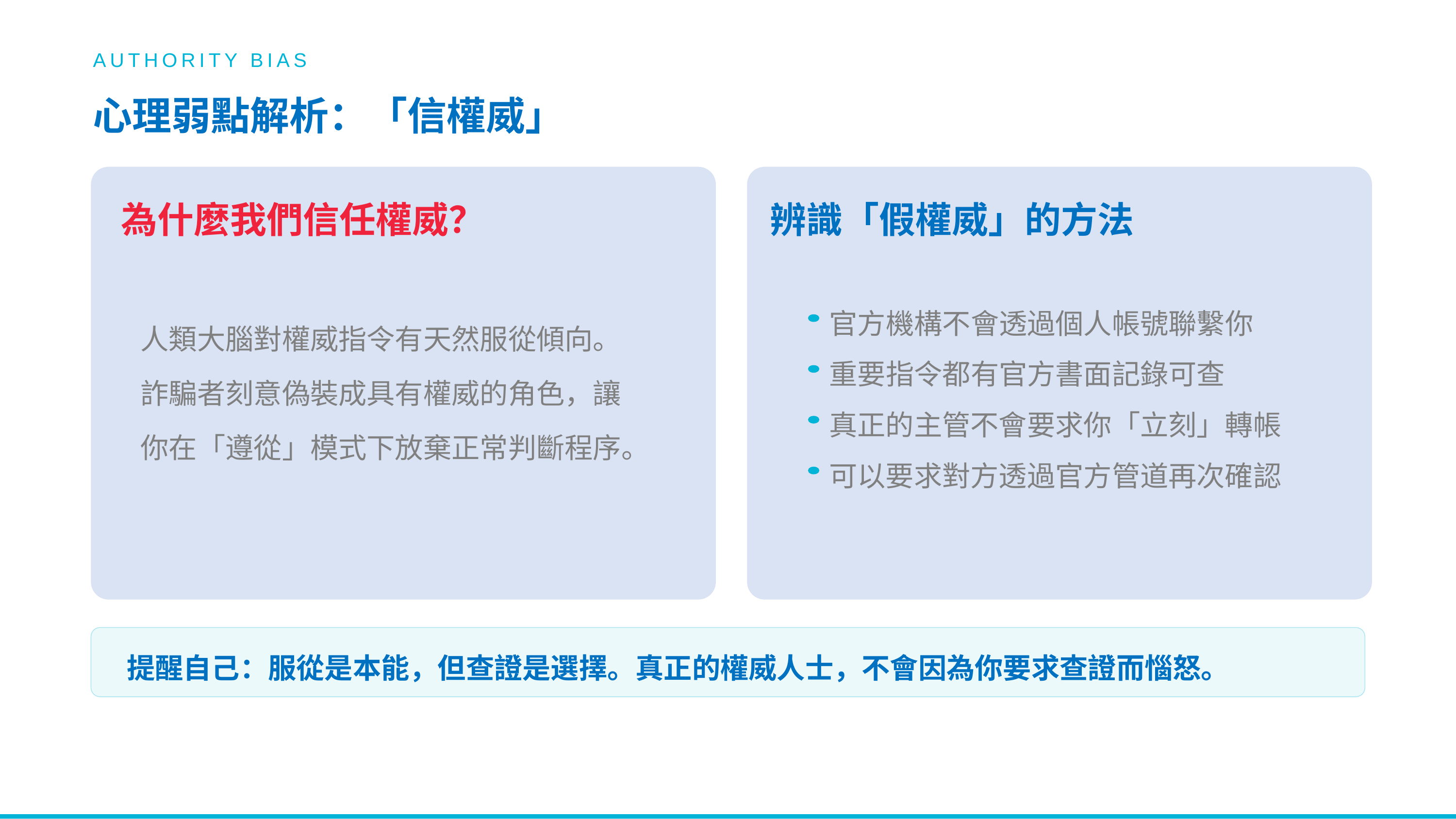

AUTHORITY BIAS
心理弱點解析：「信權威」

為什麼我們信任權威？
辨識「假權威」的方法
官方機構不會透過個人帳號聯繫你
人類大腦對權威指令有天然服從傾向。
詐騙者刻意偽裝成具有權威的角色，讓你在「遵從」模式下放棄正常判斷程序。

重要指令都有官方書面記錄可查

真正的主管不會要求你「立刻」轉帳

可以要求對方透過官方管道再次確認

提醒自己：服從是本能，但查證是選擇。真正的權威人士，不會因為你要求查證而惱怒。